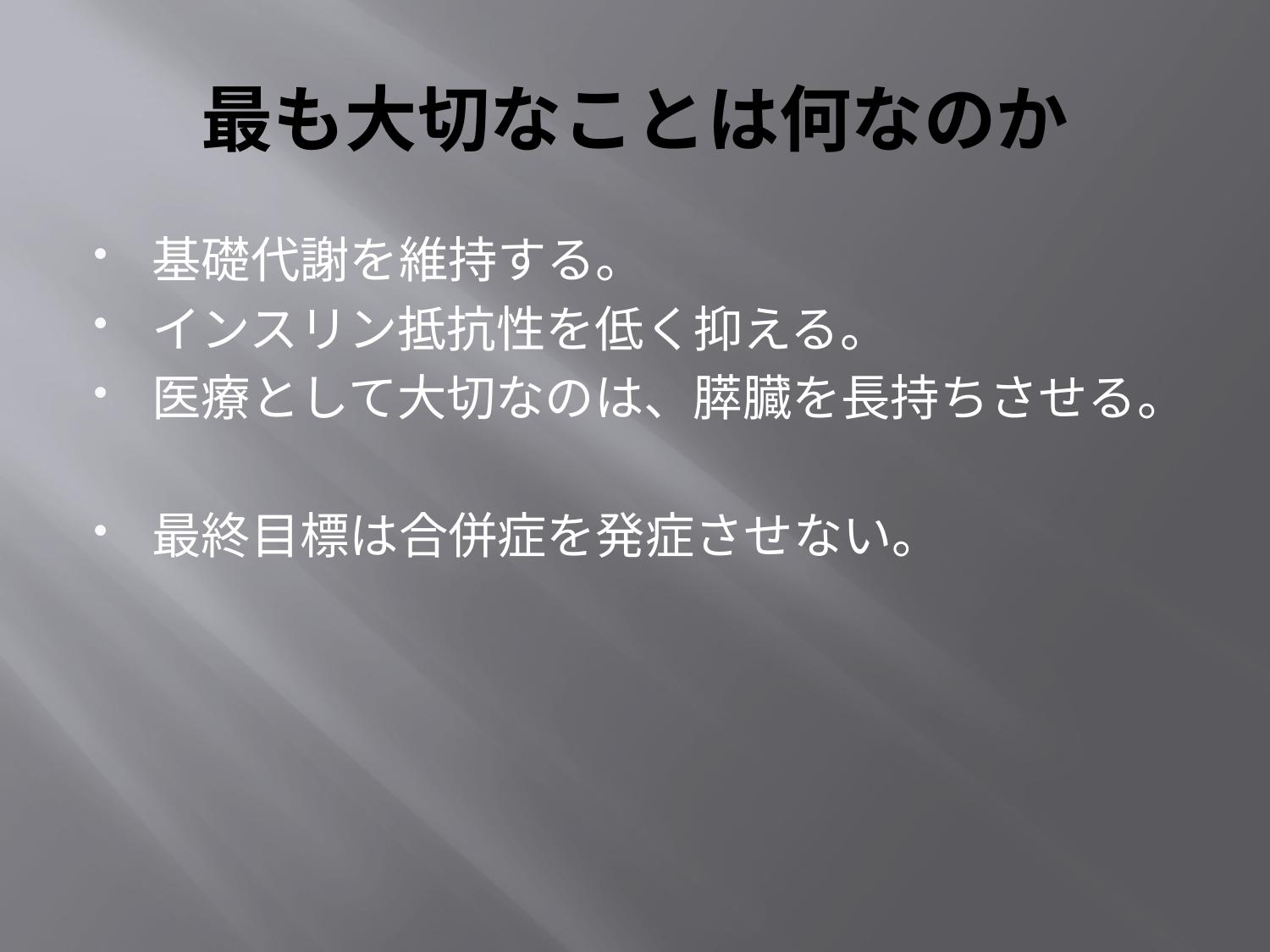

# 最も大切なことは何なのか
基礎代謝を維持する。
インスリン抵抗性を低く抑える。
医療として大切なのは、膵臓を長持ちさせる。

最終目標は合併症を発症させない。